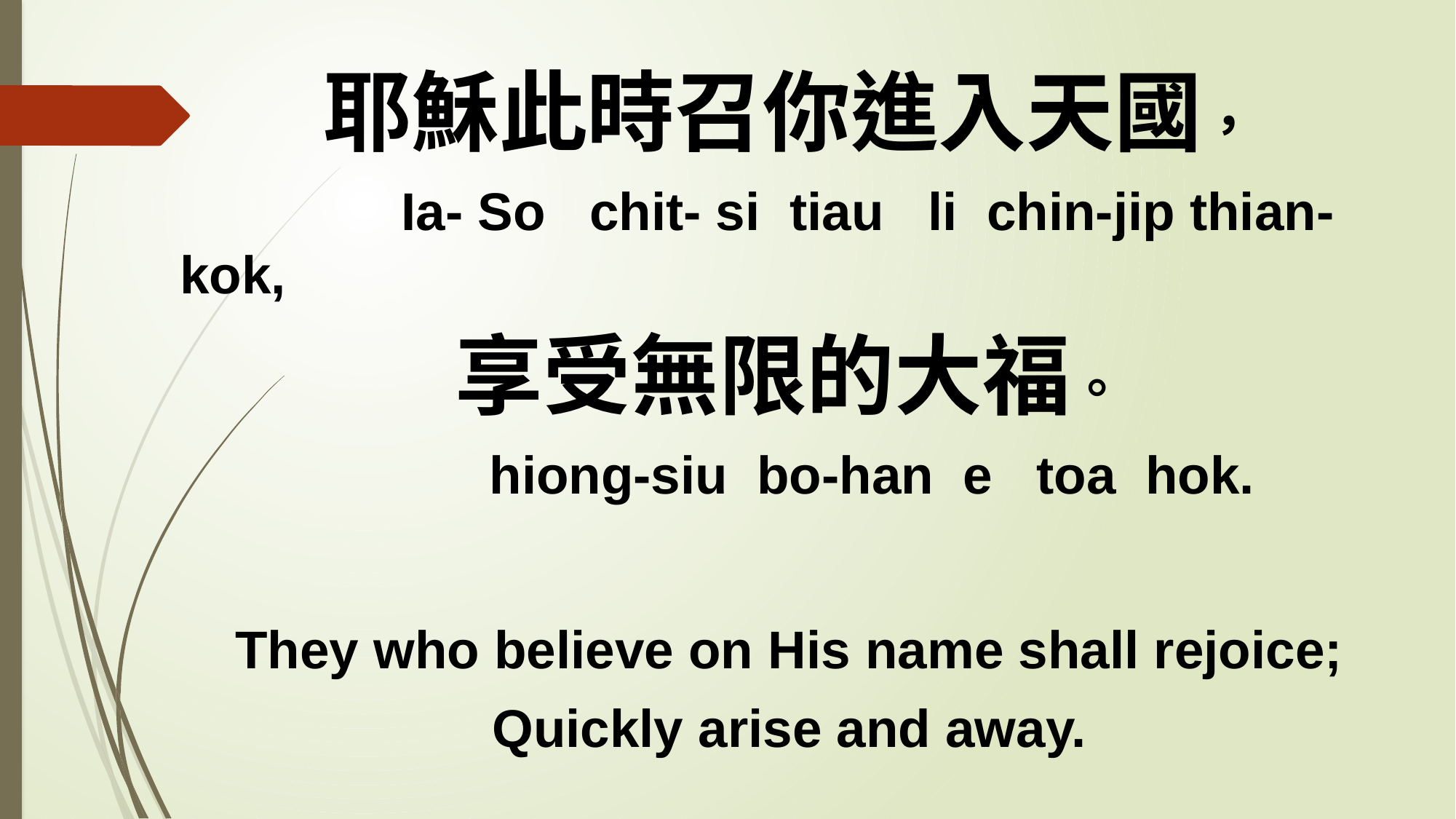

耶穌此時召你進入天國，
               Ia- So   chit- si  tiau   li  chin-jip thian-kok,
享受無限的大福。
                     hiong-siu  bo-han  e   toa  hok.

They who believe on His name shall rejoice;
Quickly arise and away.